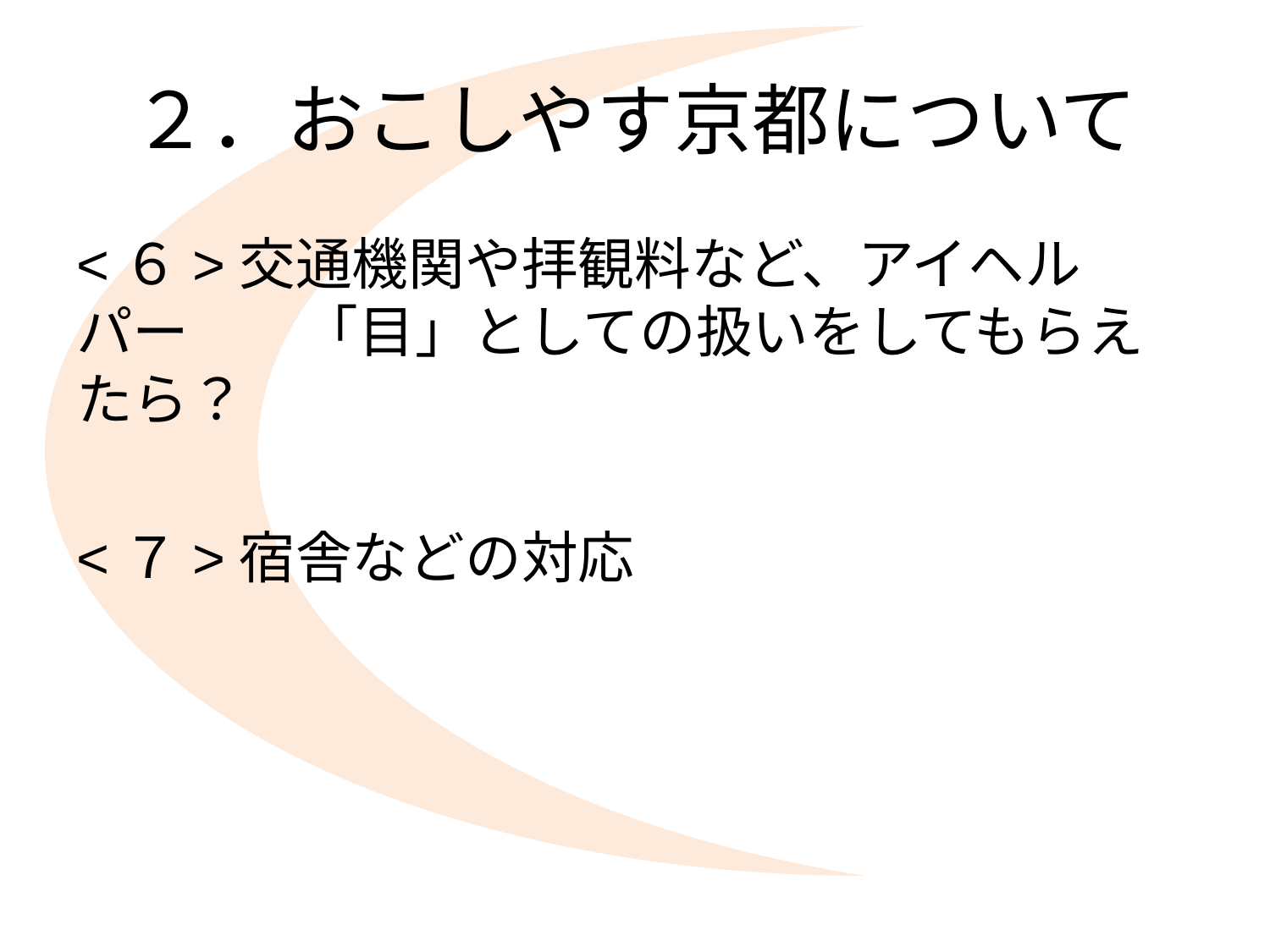

# ２．おこしやす京都について
<６>交通機関や拝観料など、アイヘルパー　　「目」としての扱いをしてもらえたら？

<７>宿舎などの対応